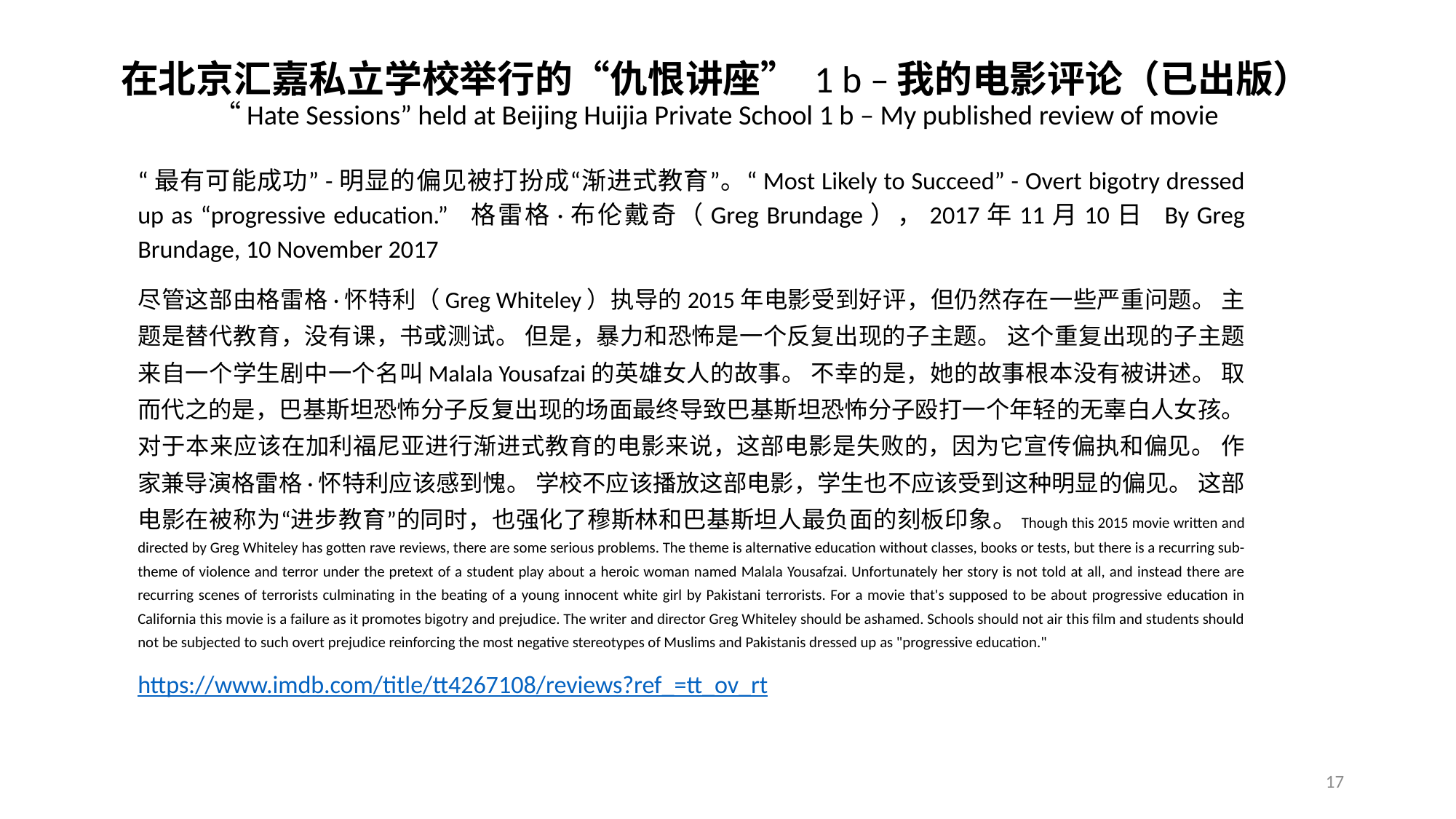

# 在北京汇嘉私立学校举行的“仇恨讲座” 1 b –我的电影评论（已出版） “Hate Sessions” held at Beijing Huijia Private School 1 b – My published review of movie
“最有可能成功”-明显的偏见被打扮成“渐进式教育”。“Most Likely to Succeed” - Overt bigotry dressed up as “progressive education.”  格雷格·布伦戴奇（Greg Brundage），2017年11月10日  By Greg Brundage, 10 November 2017
尽管这部由格雷格·怀特利（Greg Whiteley）执导的2015年电影受到好评，但仍然存在一些严重问题。 主题是替代教育，没有课，书或测试。 但是，暴力和恐怖是一个反复出现的子主题。 这个重复出现的子主题来自一个学生剧中一个名叫Malala Yousafzai的英雄女人的故事。 不幸的是，她的故事根本没有被讲述。 取而代之的是，巴基斯坦恐怖分子反复出现的场面最终导致巴基斯坦恐怖分子殴打一个年轻的无辜白人女孩。 对于本来应该在加利福尼亚进行渐进式教育的电影来说，这部电影是失败的，因为它宣传偏执和偏见。 作家兼导演格雷格·怀特利应该感到愧。 学校不应该播放这部电影，学生也不应该受到这种明显的偏见。 这部电影在被称为“进步教育”的同时，也强化了穆斯林和巴基斯坦人最负面的刻板印象。Though this 2015 movie written and directed by Greg Whiteley has gotten rave reviews, there are some serious problems. The theme is alternative education without classes, books or tests, but there is a recurring sub-theme of violence and terror under the pretext of a student play about a heroic woman named Malala Yousafzai. Unfortunately her story is not told at all, and instead there are recurring scenes of terrorists culminating in the beating of a young innocent white girl by Pakistani terrorists. For a movie that's supposed to be about progressive education in California this movie is a failure as it promotes bigotry and prejudice. The writer and director Greg Whiteley should be ashamed. Schools should not air this film and students should not be subjected to such overt prejudice reinforcing the most negative stereotypes of Muslims and Pakistanis dressed up as "progressive education."
https://www.imdb.com/title/tt4267108/reviews?ref_=tt_ov_rt

17